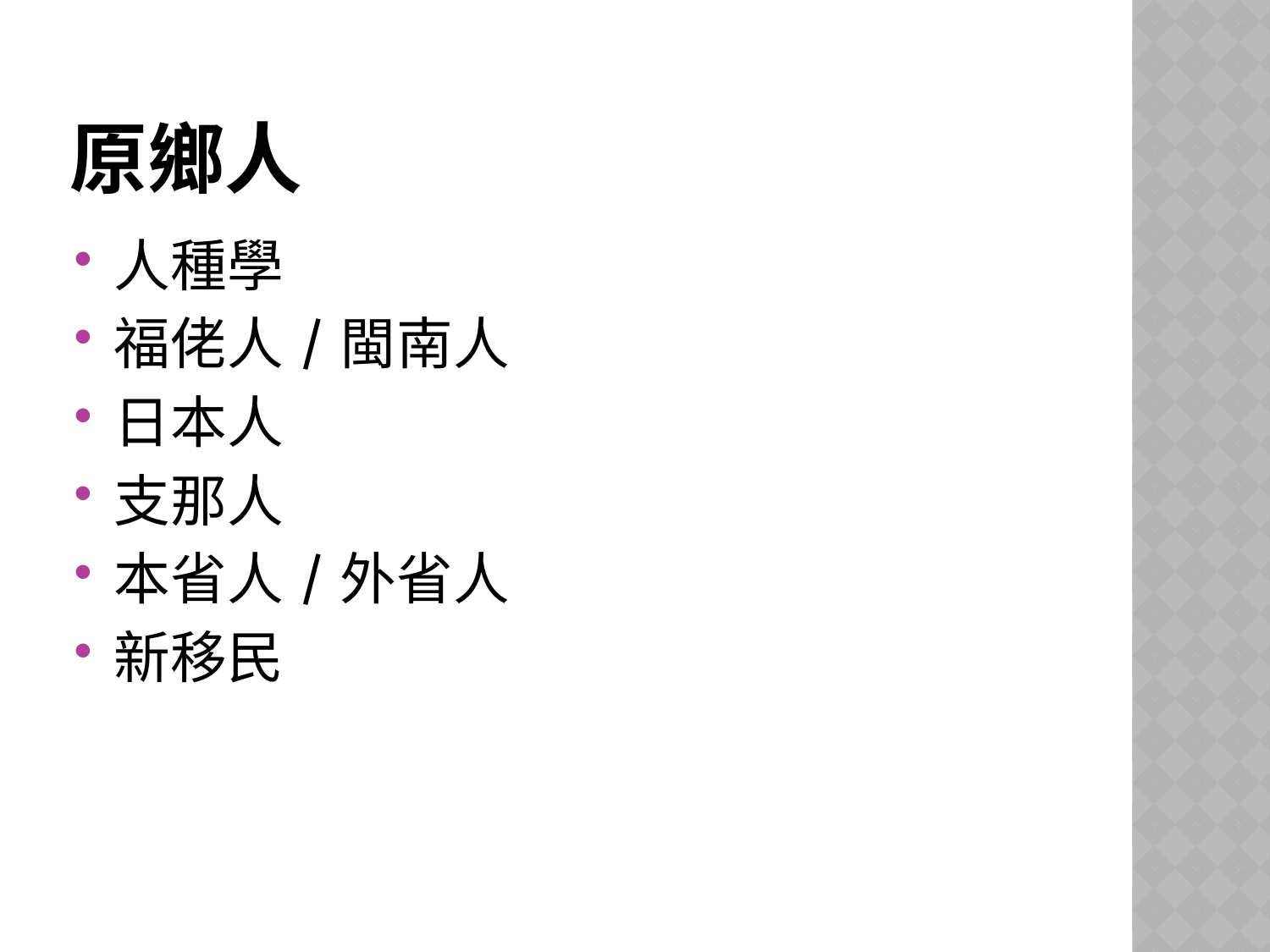

# 原鄉人
人種學
福佬人/閩南人
日本人
支那人
本省人/外省人
新移民